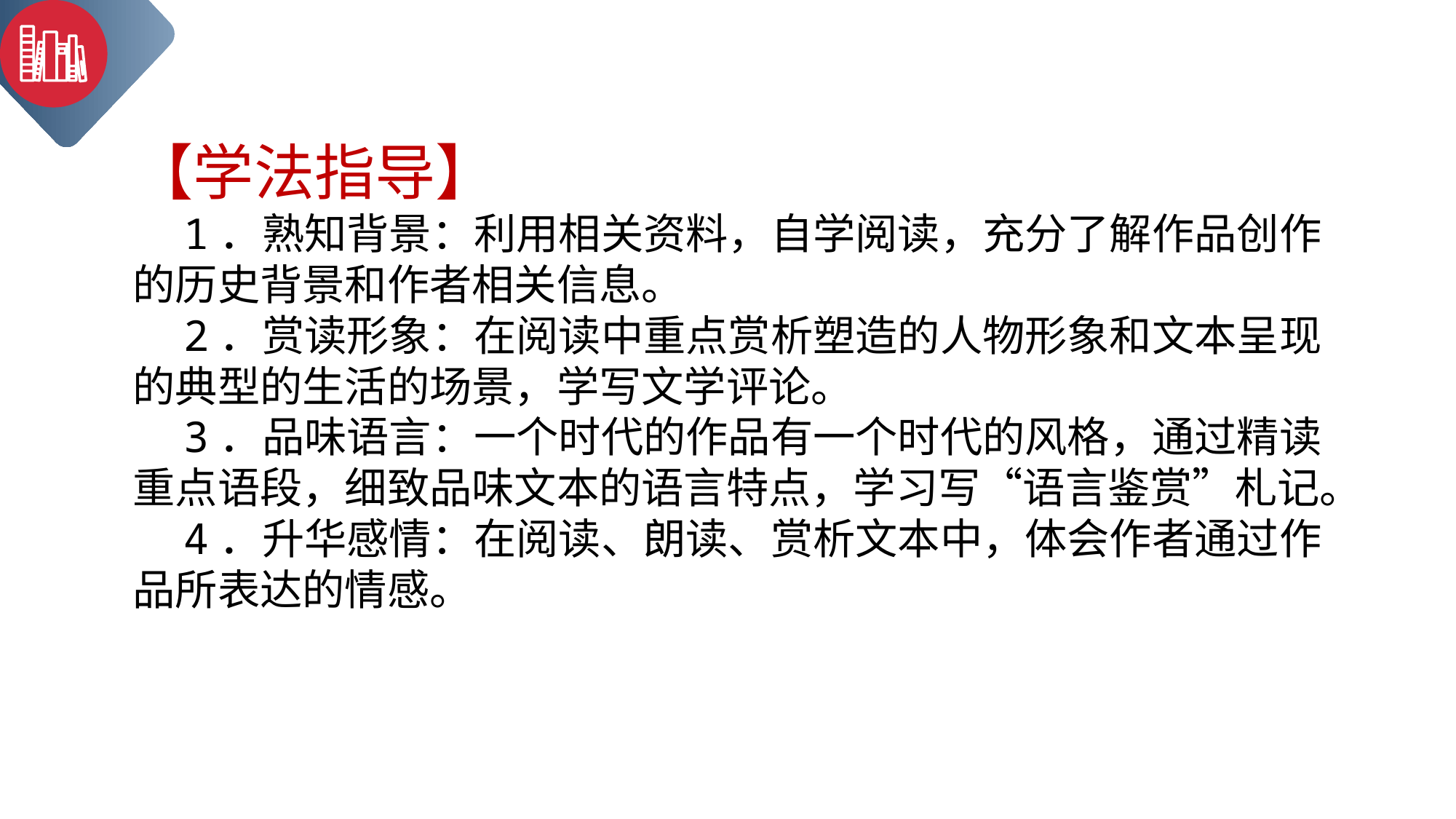

【学法指导】
  1．熟知背景：利用相关资料，自学阅读，充分了解作品创作的历史背景和作者相关信息。
  2．赏读形象：在阅读中重点赏析塑造的人物形象和文本呈现的典型的生活的场景，学写文学评论。
  3．品味语言：一个时代的作品有一个时代的风格，通过精读重点语段，细致品味文本的语言特点，学习写“语言鉴赏”札记。
  4．升华感情：在阅读、朗读、赏析文本中，体会作者通过作品所表达的情感。